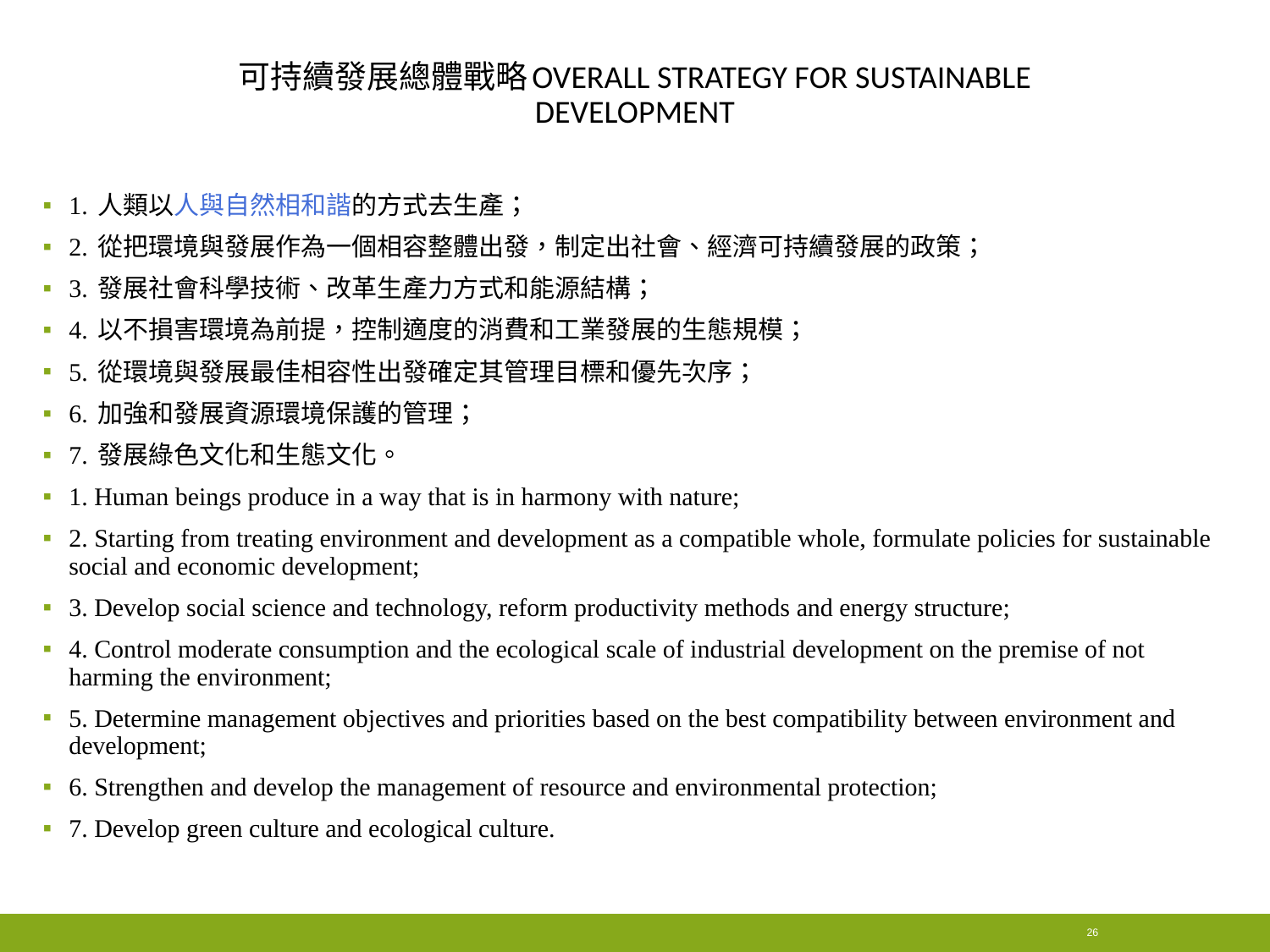

# 可持續發展總體戰略Overall strategy for sustainable development
1. 人類以人與自然相和諧的方式去生產；
2. 從把環境與發展作為一個相容整體出發，制定出社會、經濟可持續發展的政策；
3. 發展社會科學技術、改革生產力方式和能源結構；
4. 以不損害環境為前提，控制適度的消費和工業發展的生態規模；
5. 從環境與發展最佳相容性出發確定其管理目標和優先次序；
6. 加強和發展資源環境保護的管理；
7. 發展綠色文化和生態文化。
1. Human beings produce in a way that is in harmony with nature;
2. Starting from treating environment and development as a compatible whole, formulate policies for sustainable social and economic development;
3. Develop social science and technology, reform productivity methods and energy structure;
4. Control moderate consumption and the ecological scale of industrial development on the premise of not harming the environment;
5. Determine management objectives and priorities based on the best compatibility between environment and development;
6. Strengthen and develop the management of resource and environmental protection;
7. Develop green culture and ecological culture.
26